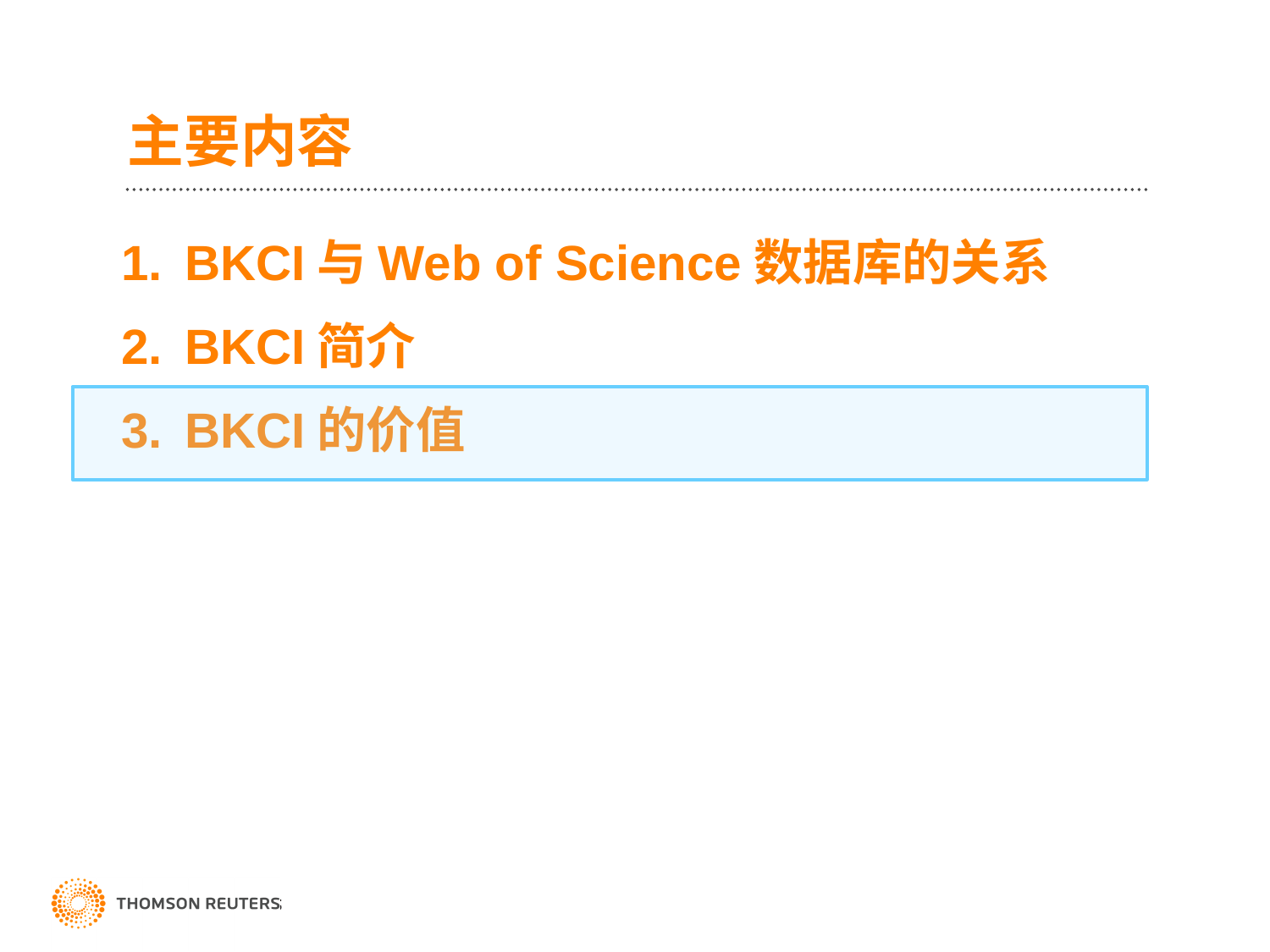

# 主要内容
BKCI与Web of Science数据库的关系
BKCI简介
BKCI的价值